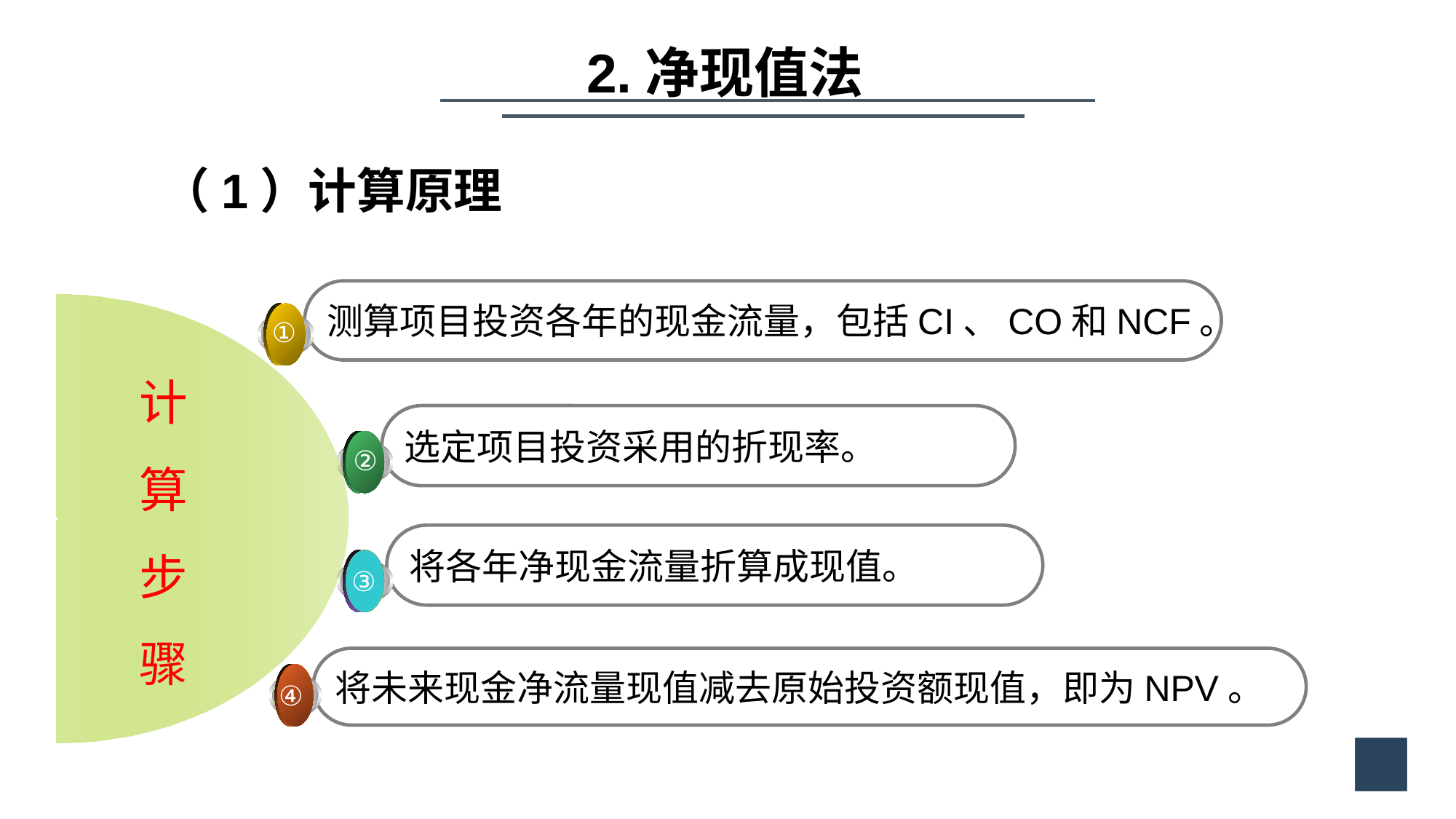

2.净现值法
（1）计算原理
测算项目投资各年的现金流量，包括CI、CO和NCF。

计
算
步
骤

①
选定项目投资采用的折现率。

②

将各年净现金流量折算成现值。

③

将未来现金净流量现值减去原始投资额现值，即为NPV。

④